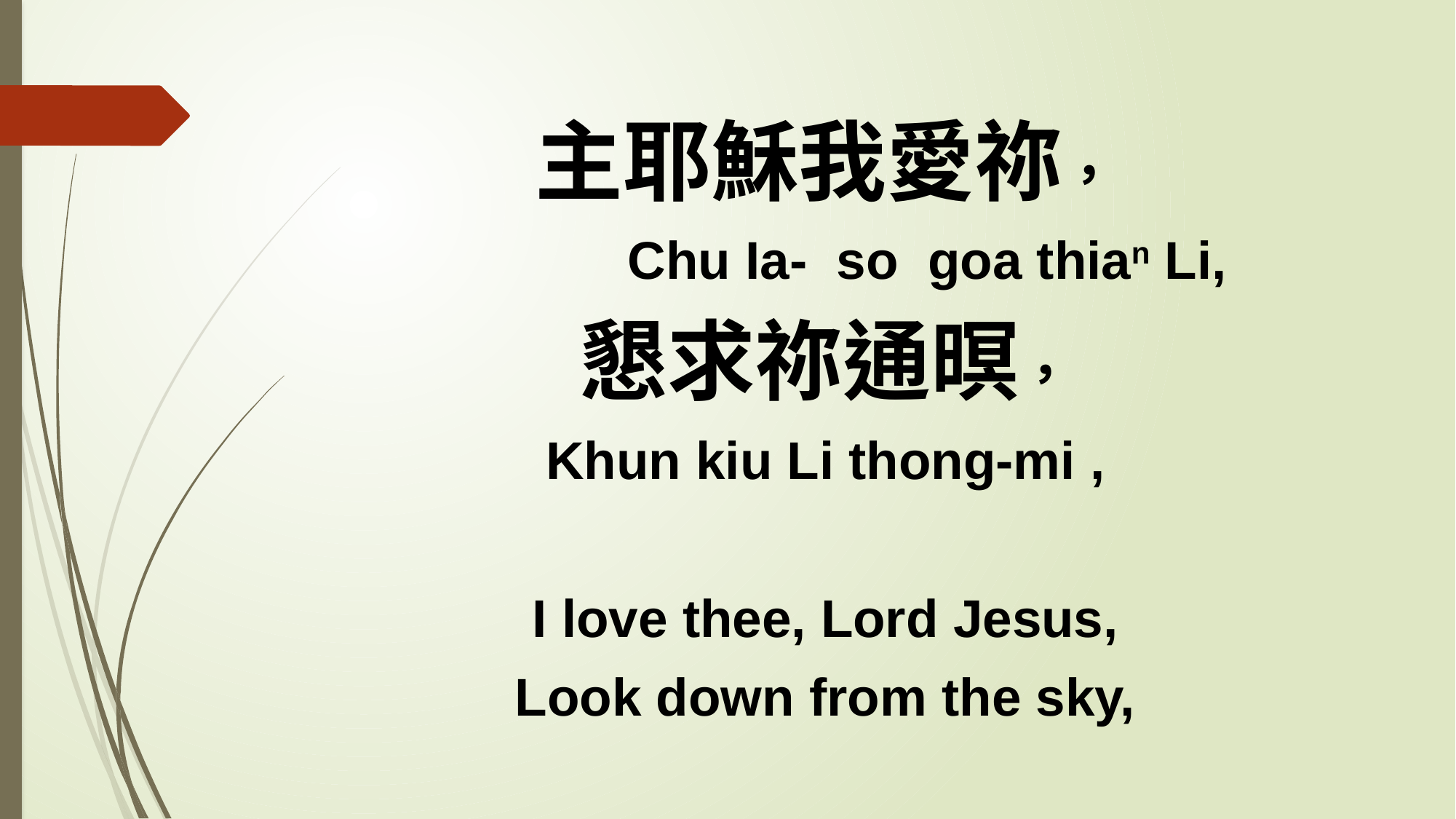

主耶穌我愛祢，
                       Chu Ia-  so  goa thian Li,
懇求祢通暝，
Khun kiu Li thong-mi ,

I love thee, Lord Jesus,
Look down from the sky,